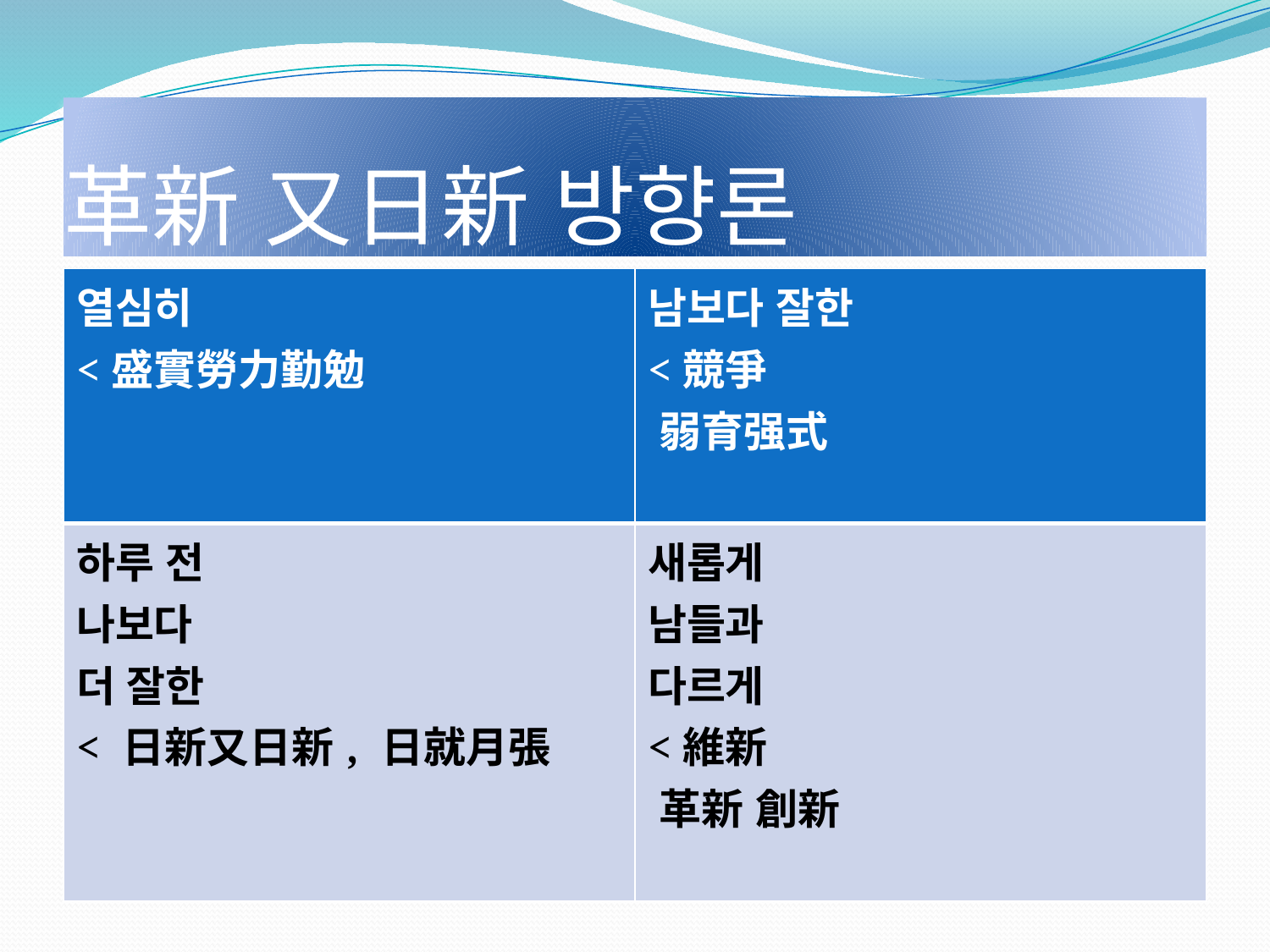

# 革新 又日新 방향론
| 열심히 <盛實勞力勤勉 | 남보다 잘한 <競爭  弱育强式 |
| --- | --- |
| 하루 전 나보다 더 잘한  < 日新又日新, 日就月張 | 새롭게  남들과 다르게 <維新  革新 創新 |